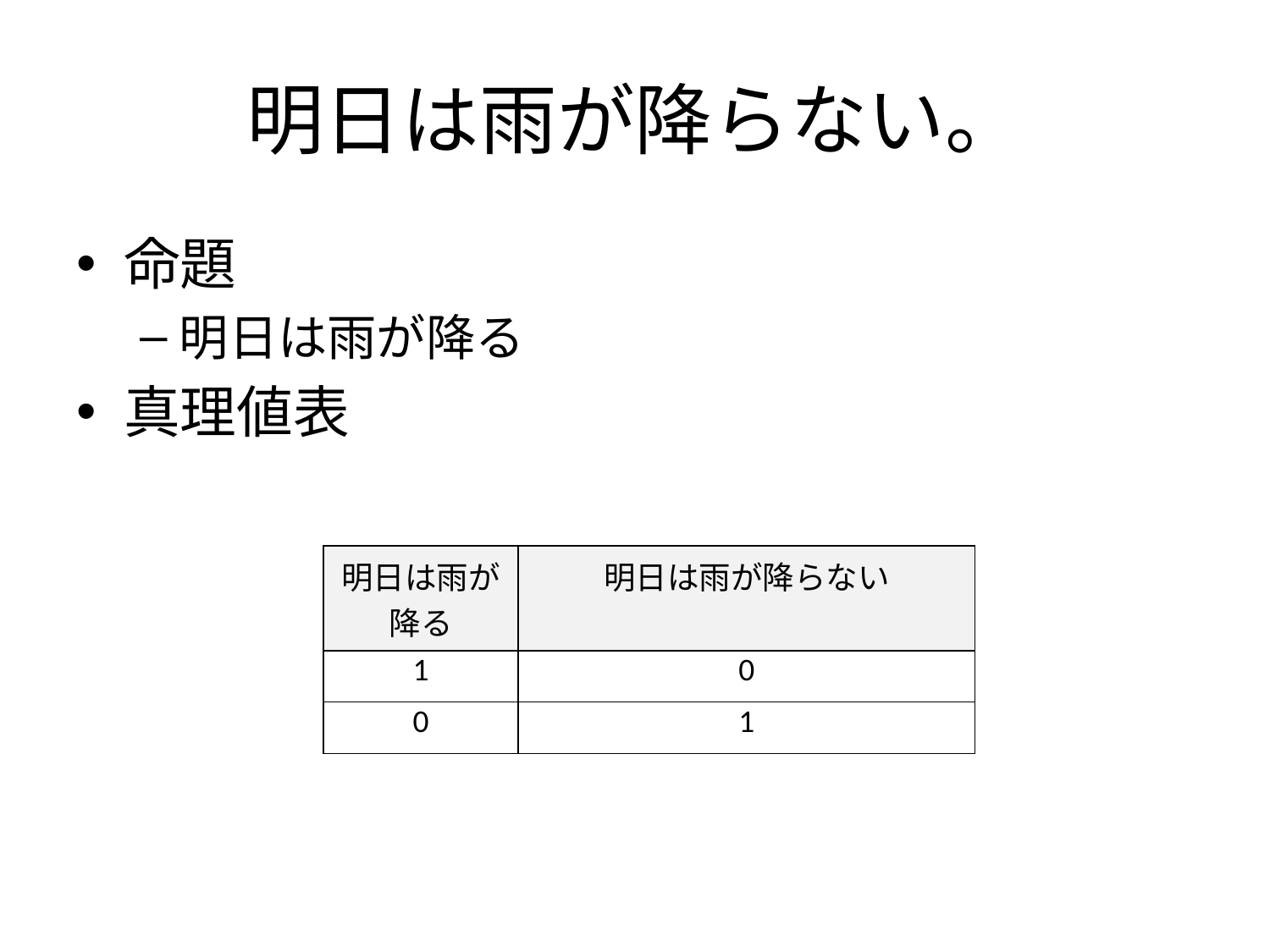

# 明日は雨が降らない。
命題
明日は雨が降る
真理値表
| 明日は雨が降る | 明日は雨が降らない |
| --- | --- |
| 1 | 0 |
| 0 | 1 |